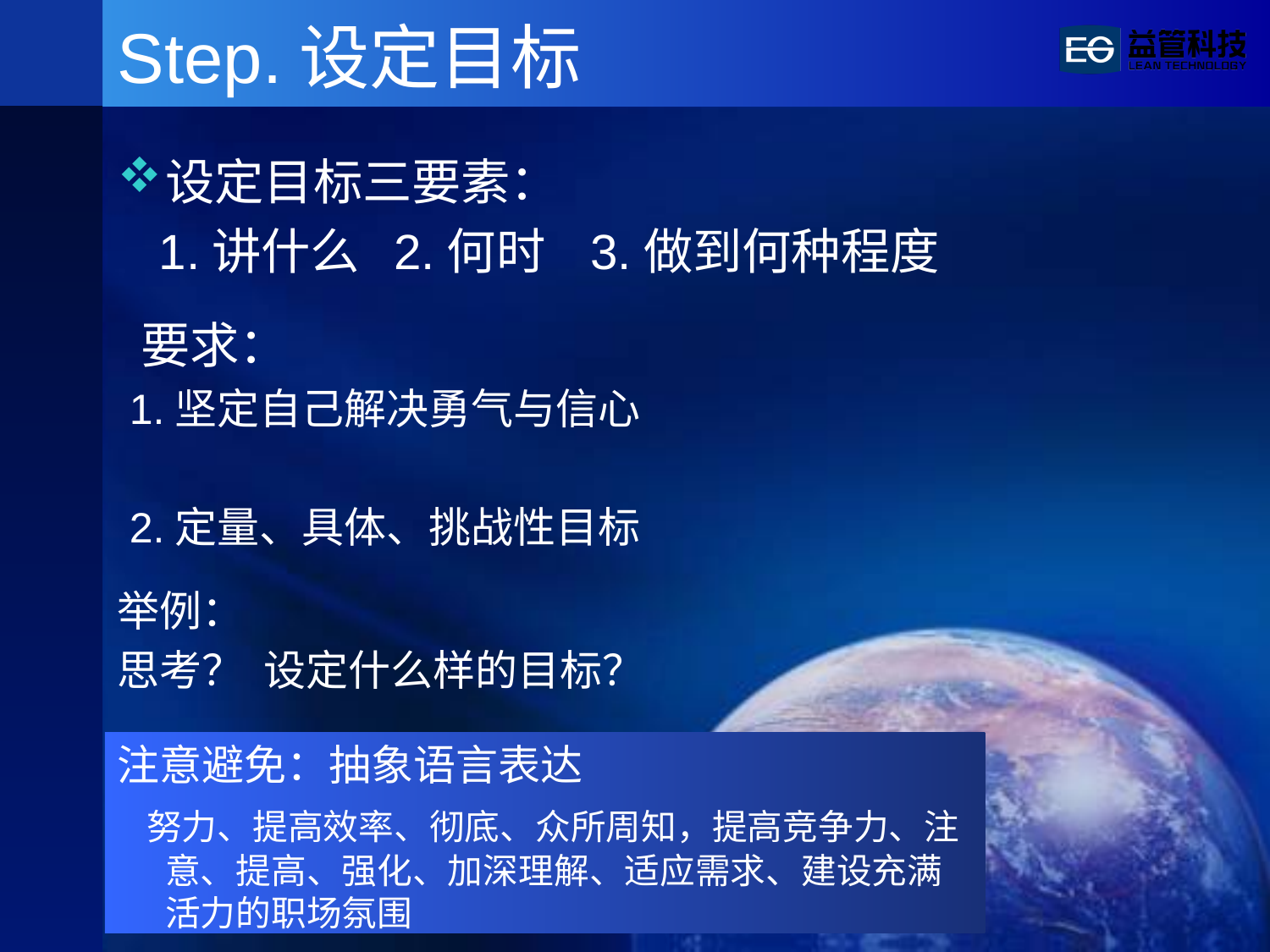

# Step.设定目标
设定目标三要素：
   1.讲什么  2.何时   3.做到何种程度

 要求：
 1.坚定自己解决勇气与信心

 2.定量、具体、挑战性目标

举例：
思考？  设定什么样的目标？
注意避免：抽象语言表达
  努力、提高效率、彻底、众所周知，提高竞争力、注意、提高、强化、加深理解、适应需求、建设充满活力的职场氛围